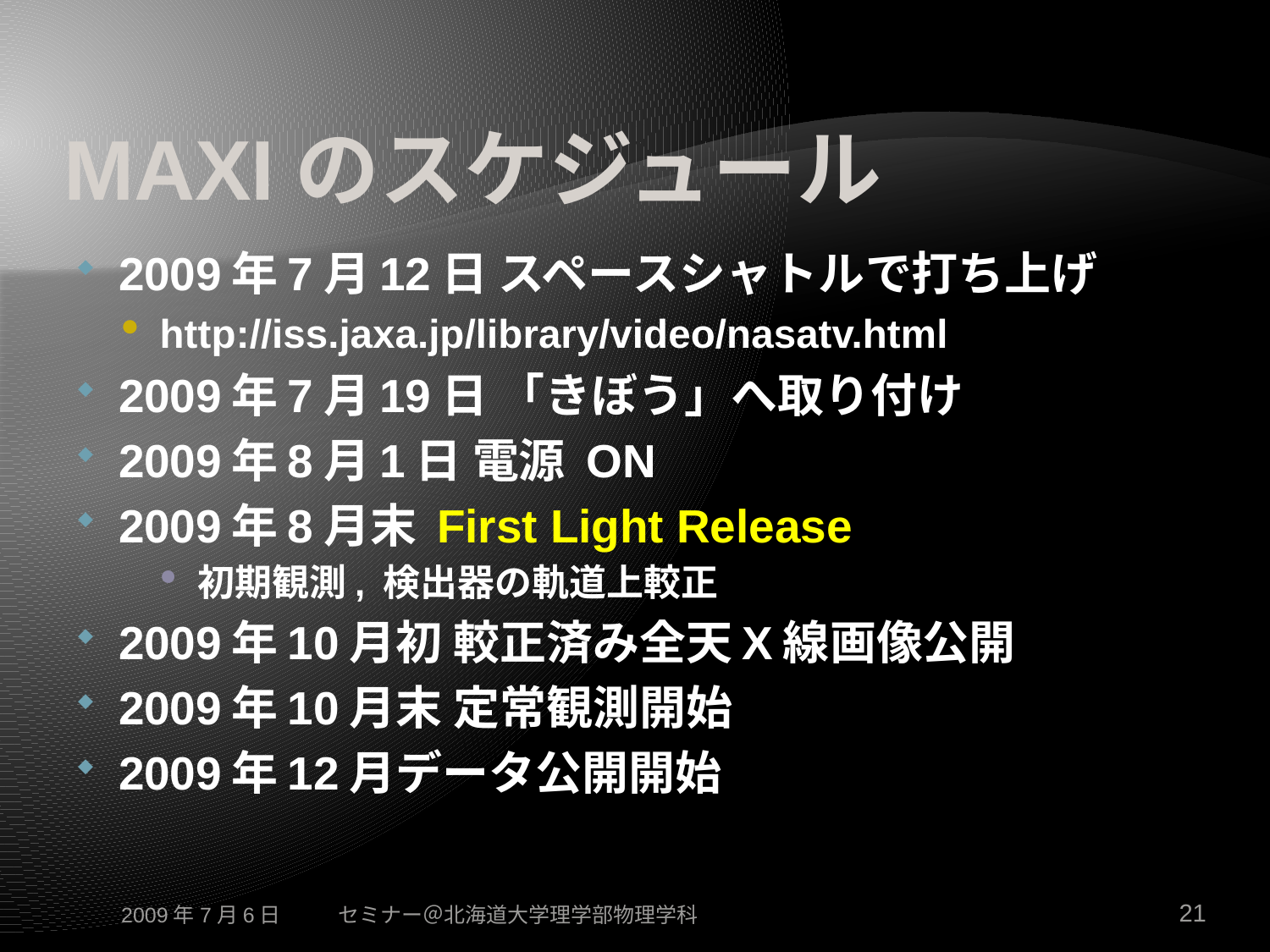

# MAXIのスケジュール
2009年7月12日 スペースシャトルで打ち上げ
http://iss.jaxa.jp/library/video/nasatv.html
2009年7月19日 「きぼう」へ取り付け
2009年8月1日 電源 ON
2009年8月末 First Light Release
初期観測, 検出器の軌道上較正
2009年10月初 較正済み全天X線画像公開
2009年10月末 定常観測開始
2009年12月データ公開開始

2009年7月6日
セミナー＠北海道大学理学部物理学科
21